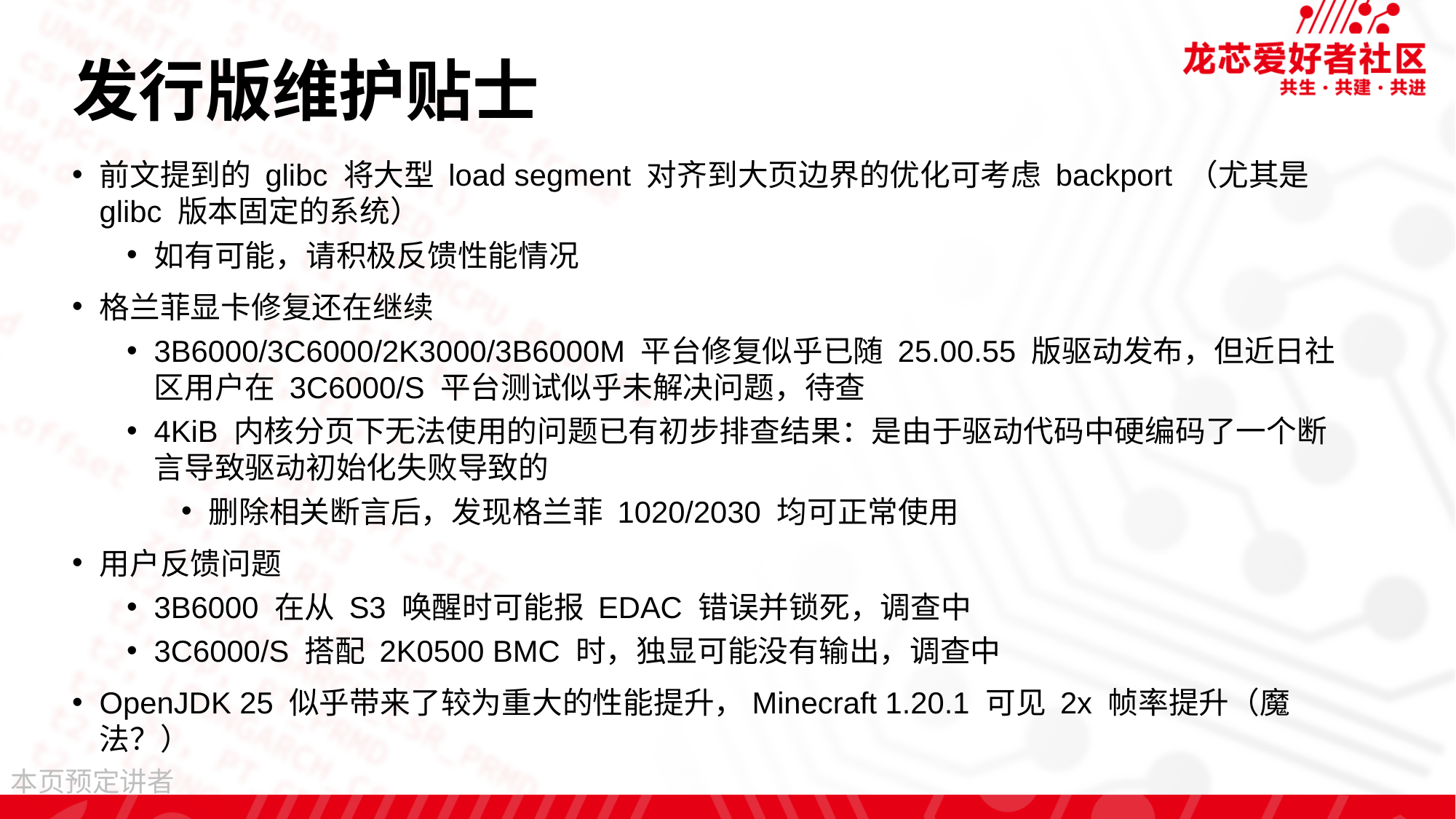

# 发行版维护贴士
前文提到的 glibc 将大型 load segment 对齐到大页边界的优化可考虑 backport （尤其是 glibc 版本固定的系统）
如有可能，请积极反馈性能情况
格兰菲显卡修复还在继续
3B6000/3C6000/2K3000/3B6000M 平台修复似乎已随 25.00.55 版驱动发布，但近日社区用户在 3C6000/S 平台测试似乎未解决问题，待查
4KiB 内核分页下无法使用的问题已有初步排查结果：是由于驱动代码中硬编码了一个断言导致驱动初始化失败导致的
删除相关断言后，发现格兰菲 1020/2030 均可正常使用
用户反馈问题
3B6000 在从 S3 唤醒时可能报 EDAC 错误并锁死，调查中
3C6000/S 搭配 2K0500 BMC 时，独显可能没有输出，调查中
OpenJDK 25 似乎带来了较为重大的性能提升，Minecraft 1.20.1 可见 2x 帧率提升（魔法？）